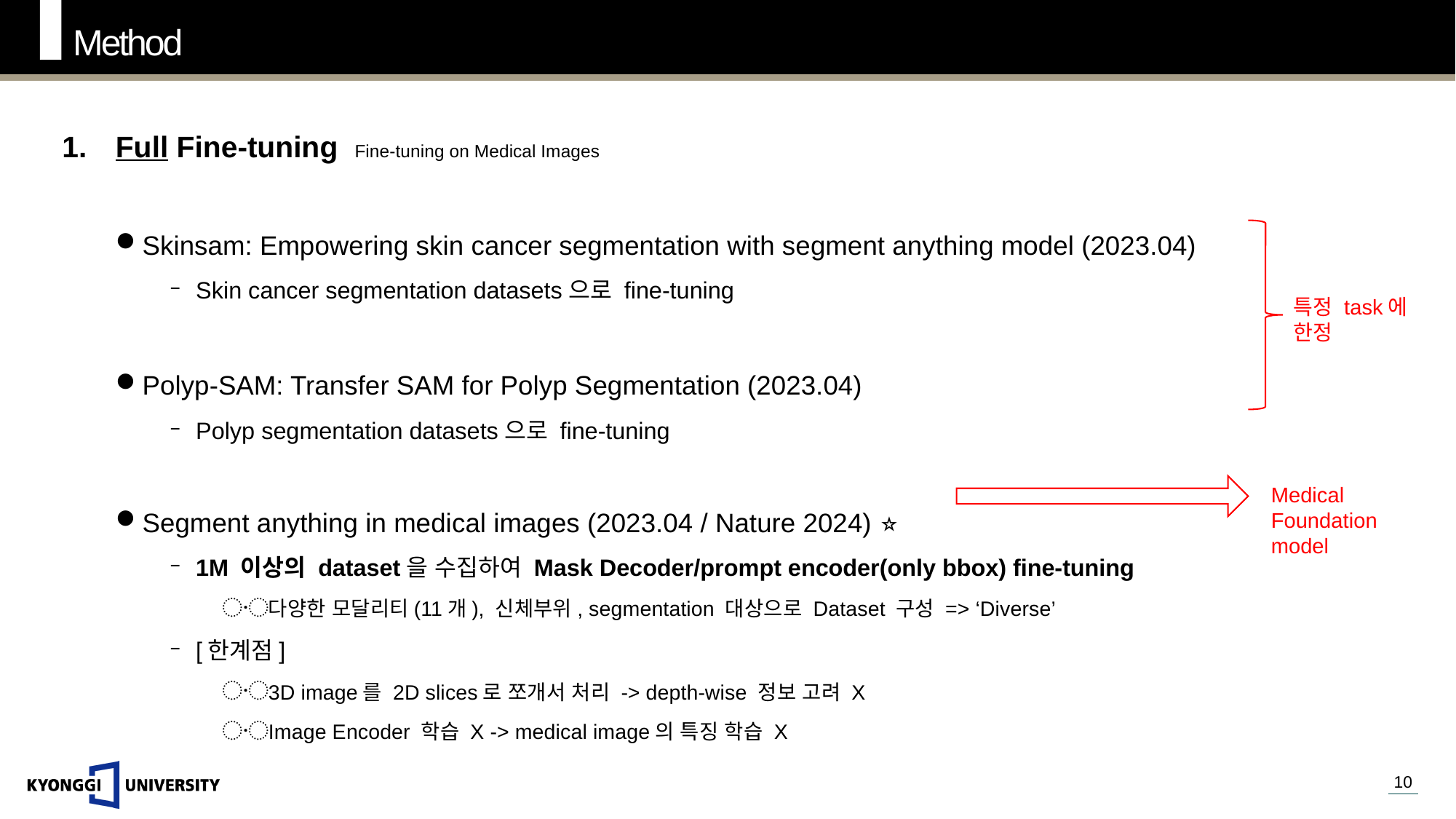

Method
Full Fine-tuning  Fine-tuning on Medical Images

Skinsam: Empowering skin cancer segmentation with segment anything model (2023.04)
Skin cancer segmentation datasets으로 fine-tuning

Polyp-SAM: Transfer SAM for Polyp Segmentation (2023.04)
Polyp segmentation datasets으로 fine-tuning

Segment anything in medical images (2023.04 / Nature 2024) ⭐
1M 이상의 dataset을 수집하여 Mask Decoder/prompt encoder(only bbox) fine-tuning
다양한 모달리티(11개), 신체부위, segmentation 대상으로 Dataset 구성 => ‘Diverse’
[한계점]
3D image를 2D slices로 쪼개서 처리 -> depth-wise 정보 고려 X
Image Encoder 학습 X -> medical image의 특징 학습 X

특정 task에 한정

Medical Foundation model